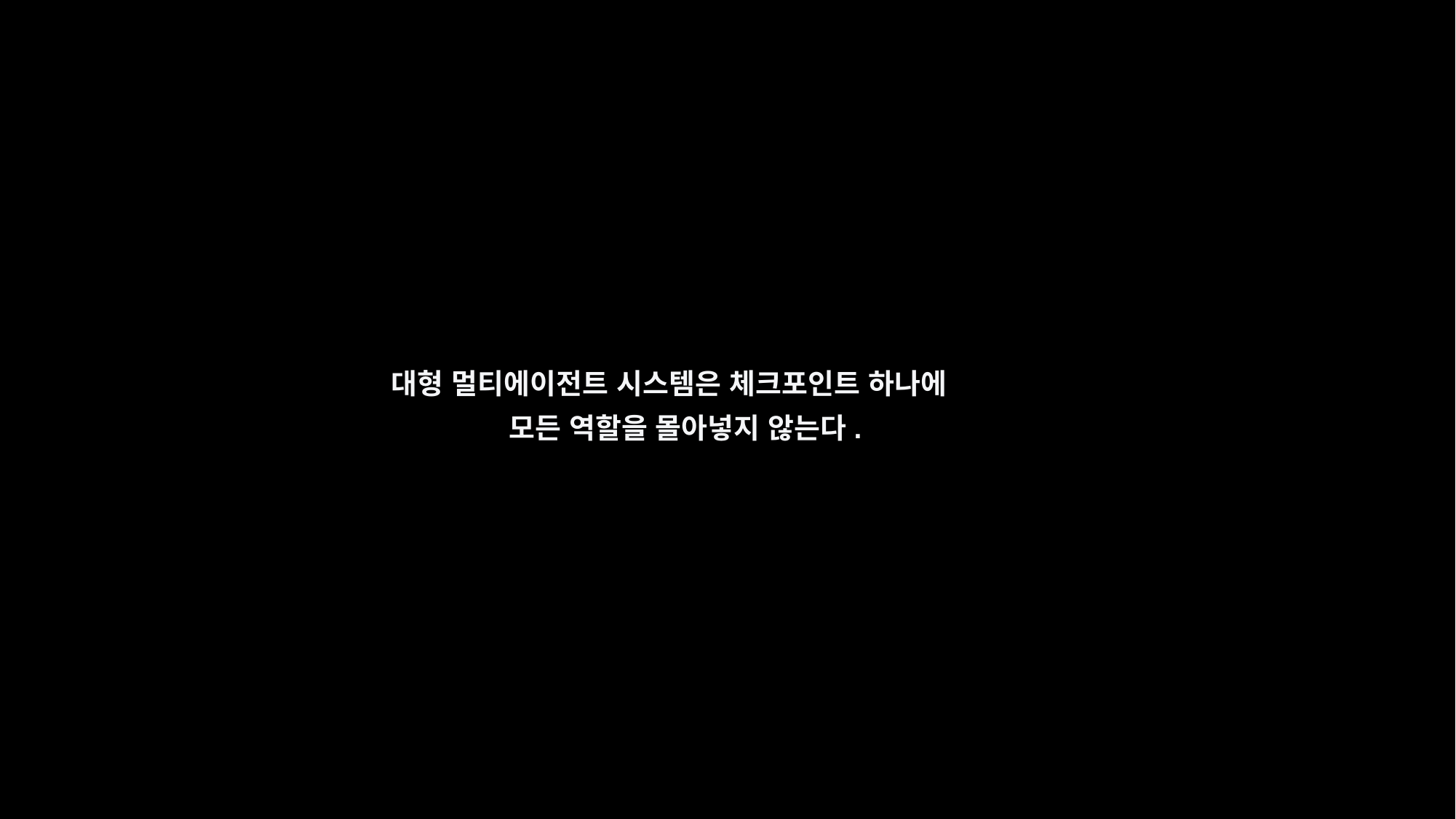

대형 멀티에이전트 시스템은 체크포인트 하나에
모든 역할을 몰아넣지 않는다.